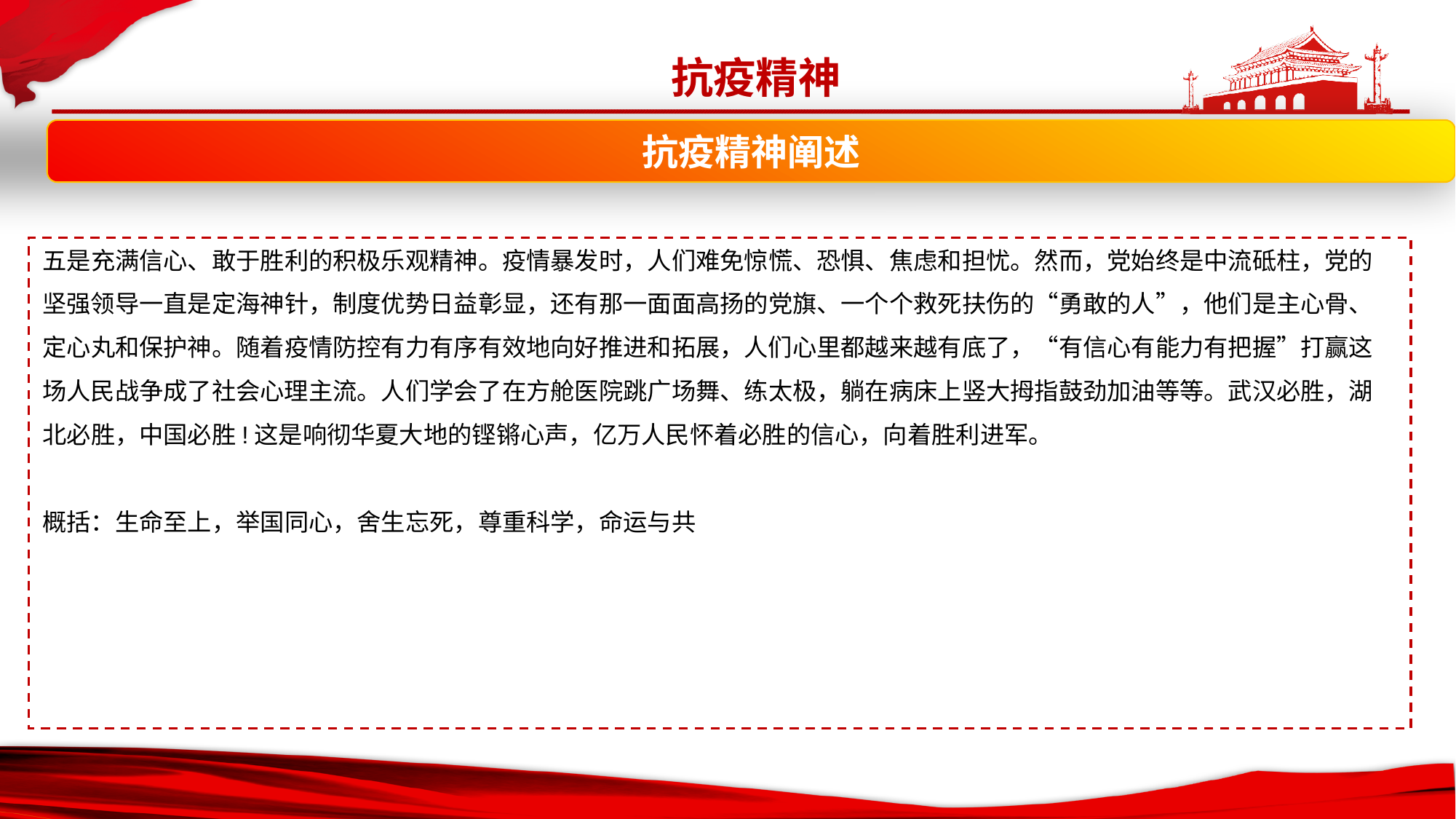

抗疫精神
抗疫精神阐述
五是充满信心、敢于胜利的积极乐观精神。疫情暴发时，人们难免惊慌、恐惧、焦虑和担忧。然而，党始终是中流砥柱，党的坚强领导一直是定海神针，制度优势日益彰显，还有那一面面高扬的党旗、一个个救死扶伤的“勇敢的人”，他们是主心骨、定心丸和保护神。随着疫情防控有力有序有效地向好推进和拓展，人们心里都越来越有底了，“有信心有能力有把握”打赢这场人民战争成了社会心理主流。人们学会了在方舱医院跳广场舞、练太极，躺在病床上竖大拇指鼓劲加油等等。武汉必胜，湖北必胜，中国必胜!这是响彻华夏大地的铿锵心声，亿万人民怀着必胜的信心，向着胜利进军。

概括：生命至上，举国同心，舍生忘死，尊重科学，命运与共